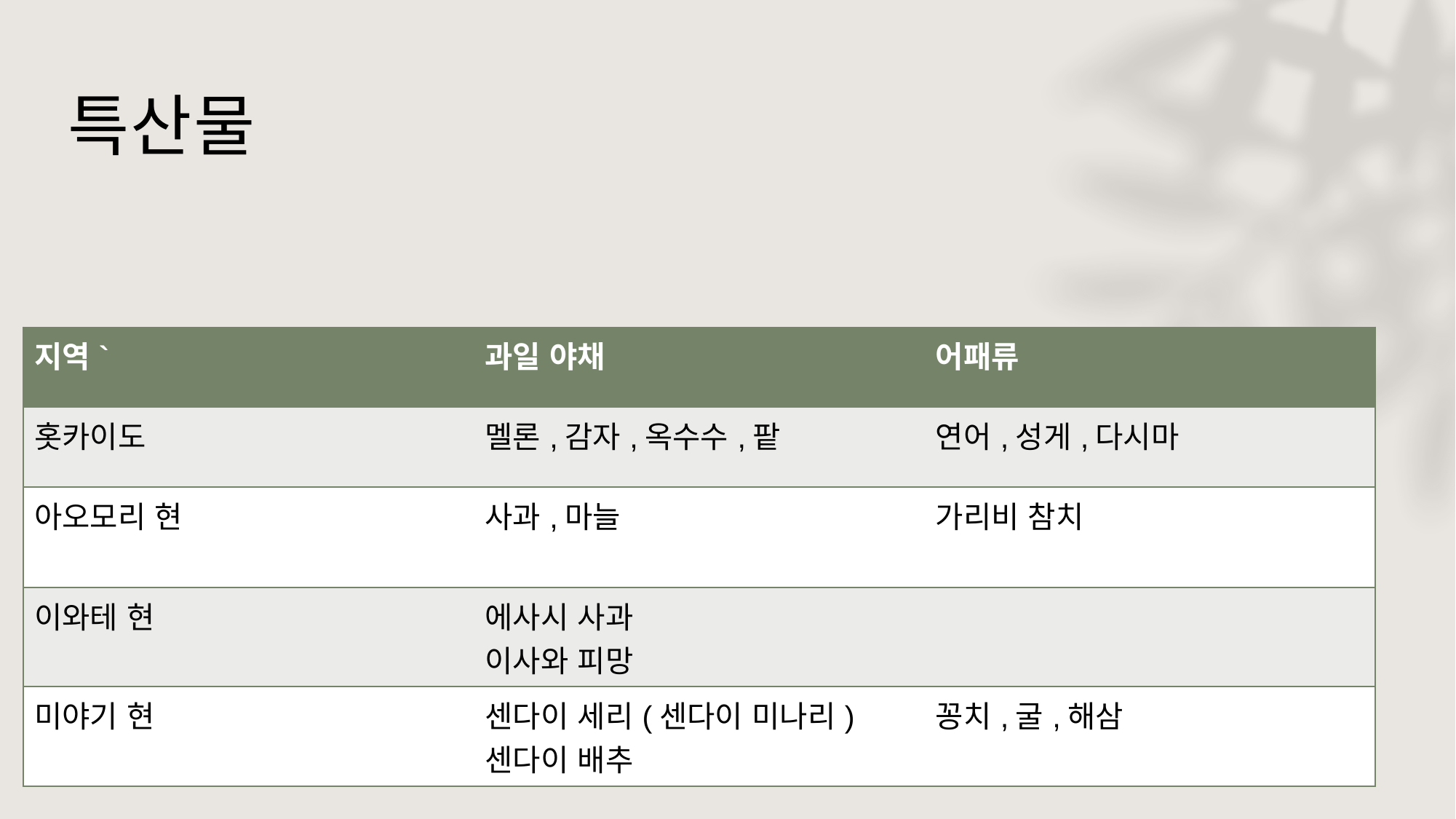

# 특산물

| 지역` | 과일 야채 | 어패류 |
| --- | --- | --- |
| 홋카이도 | 멜론,감자,옥수수,팥 | 연어,성게,다시마 |
| 아오모리 현 | 사과,마늘 | 가리비 참치 |
| 이와테 현 | 에사시 사과 이사와 피망 |  |
| 미야기 현 | 센다이 세리(센다이 미나리) 센다이 배추 | 꽁치,굴,해삼 |